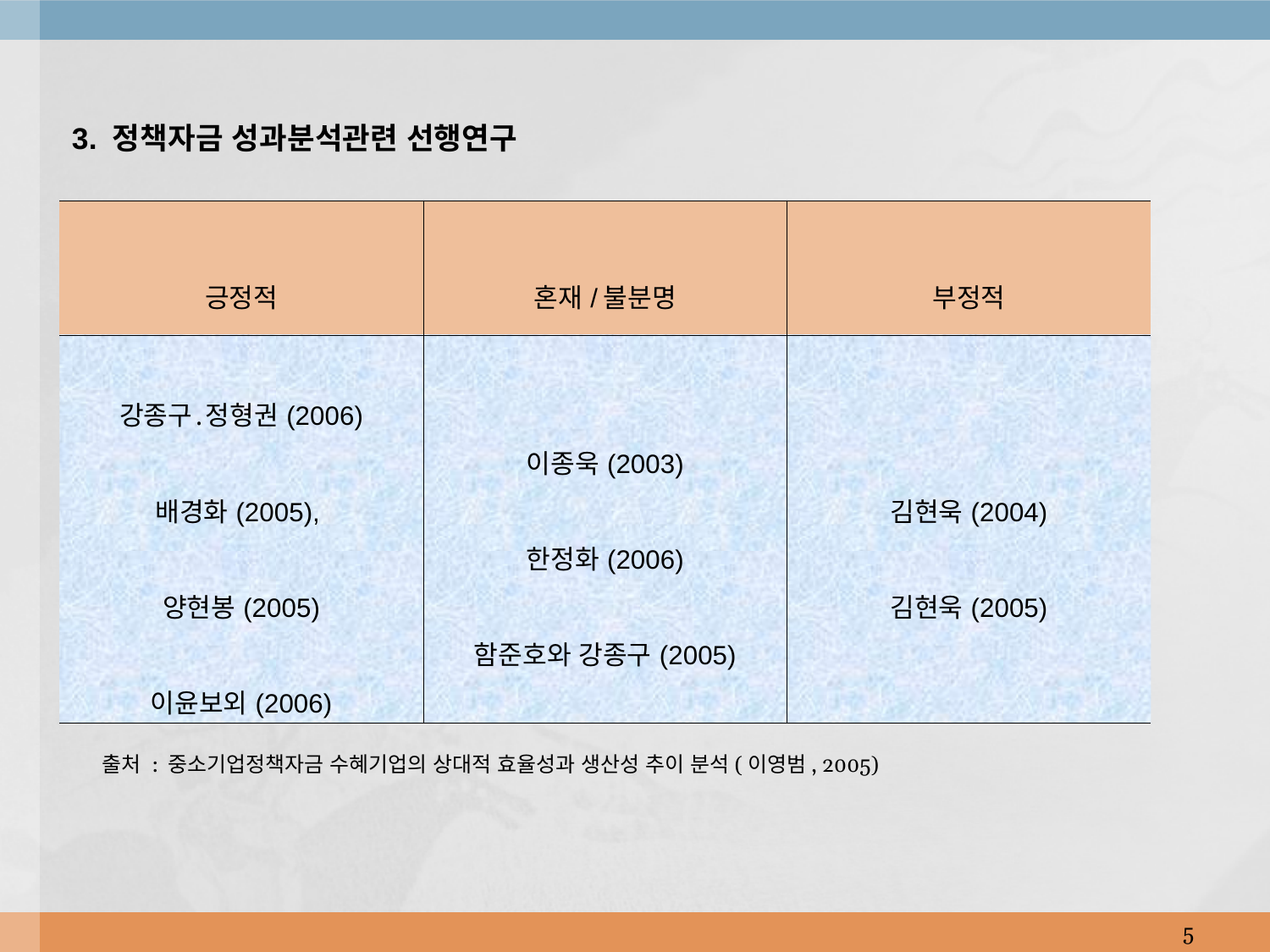

3. 정책자금 성과분석관련 선행연구
| 긍정적 | 혼재/불분명 | 부정적 |
| --- | --- | --- |
| 강종구․정형권(2006) 배경화(2005), 양현봉(2005) 이윤보외(2006) | 이종욱(2003) 한정화(2006) 함준호와 강종구(2005) | 김현욱(2004) 김현욱(2005) |
출처 : 중소기업정책자금 수혜기업의 상대적 효율성과 생산성 추이 분석(이영범, 2005)
5